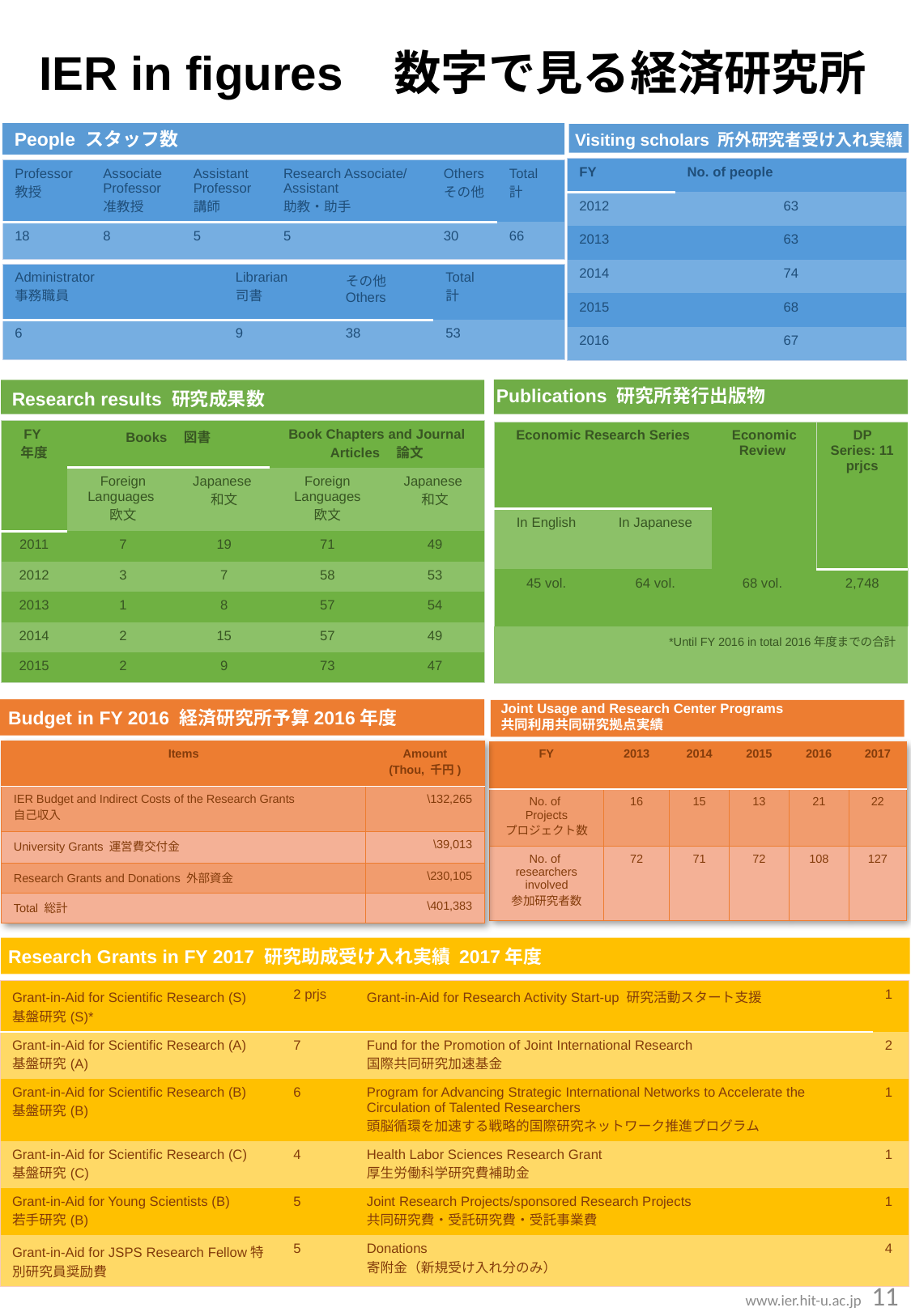

IER in figures   数字で見る経済研究所
People スタッフ数

Visiting scholars 所外研究者受け入れ実績

| FY | No. of people |
| --- | --- |
| 2012 | 63 |
| 2013 | 63 |
| 2014 | 74 |
| 2015 | 68 |
| 2016 | 67 |
| Professor 教授 | Associate Professor 准教授 | Assistant Professor 講師 | Research Associate/ Assistant 助教・助手 | Others その他 | Total 計 |
| --- | --- | --- | --- | --- | --- |
| 18 | 8 | 5 | 5 | 30 | 66 |
| Administrator 事務職員 | Librarian 司書 | その他　Others | Total 計 |
| --- | --- | --- | --- |
| 6 | 9 | 38 | 53 |
Publications 研究所発行出版物

Research results 研究成果数
| FY 年度 | Books　図書 |  | Book Chapters and Journal Articles　論文 |  |
| --- | --- | --- | --- | --- |
|  | Foreign Languages 欧文 | Japanese 和文 | Foreign Languages 欧文 | Japanese 和文 |
| 2011 | 7 | 19 | 71 | 49 |
| 2012 | 3 | 7 | 58 | 53 |
| 2013 | 1 | 8 | 57 | 54 |
| 2014 | 2 | 15 | 57 | 49 |
| 2015 | 2 | 9 | 73 | 47 |
| Economic Research Series |  | Economic Review | DP Series: 11 prjcs |
| --- | --- | --- | --- |
| In English | In Japanese |  |  |
| 45 vol. | 64 vol. | 68 vol. | 2,748 |
| \*Until FY 2016 in total 2016年度までの合計 |  |  |  |
Joint Usage and Research Center Programs
共同利用共同研究拠点実績

Budget in FY 2016 経済研究所予算2016年度
| Items | Amount (Thou, 千円) |
| --- | --- |
| IER Budget and Indirect Costs of the Research Grants 自己収入 | \132,265 |
| University Grants 運営費交付金 | \39,013 |
| Research Grants and Donations 外部資金 | \230,105 |
| Total 総計 | \401,383 |
| FY | 2013 | 2014 | 2015 | 2016 | 2017 |
| --- | --- | --- | --- | --- | --- |
| No. of Projects プロジェクト数 | 16 | 15 | 13 | 21 | 22 |
| No. of researchers involved 参加研究者数 | 72 | 71 | 72 | 108 | 127 |

Research Grants in FY 2017 研究助成受け入れ実績 2017年度
| Grant-in-Aid for Scientific Research (S)　基盤研究(S)\* | 2 prjs | Grant-in-Aid for Research Activity Start-up 研究活動スタート支援 | 1 |
| --- | --- | --- | --- |
| Grant-in-Aid for Scientific Research (A) 基盤研究(A) | 7 | Fund for the Promotion of Joint International Research 国際共同研究加速基金 | 2 |
| Grant-in-Aid for Scientific Research (B) 基盤研究(B) | 6 | Program for Advancing Strategic International Networks to Accelerate the Circulation of Talented Researchers 頭脳循環を加速する戦略的国際研究ネットワーク推進プログラム | 1 |
| Grant-in-Aid for Scientific Research (C) 基盤研究(C) | 4 | Health Labor Sciences Research Grant 厚生労働科学研究費補助金 | 1 |
| Grant-in-Aid for Young Scientists (B) 若手研究(B) | 5 | Joint Research Projects/sponsored Research Projects 共同研究費・受託研究費・受託事業費 | 1 |
| Grant-in-Aid for JSPS Research Fellow特別研究員奨励費 | 5 | Donations 寄附金（新規受け入れ分のみ） | 4 |
www.ier.hit-u.ac.jp   11